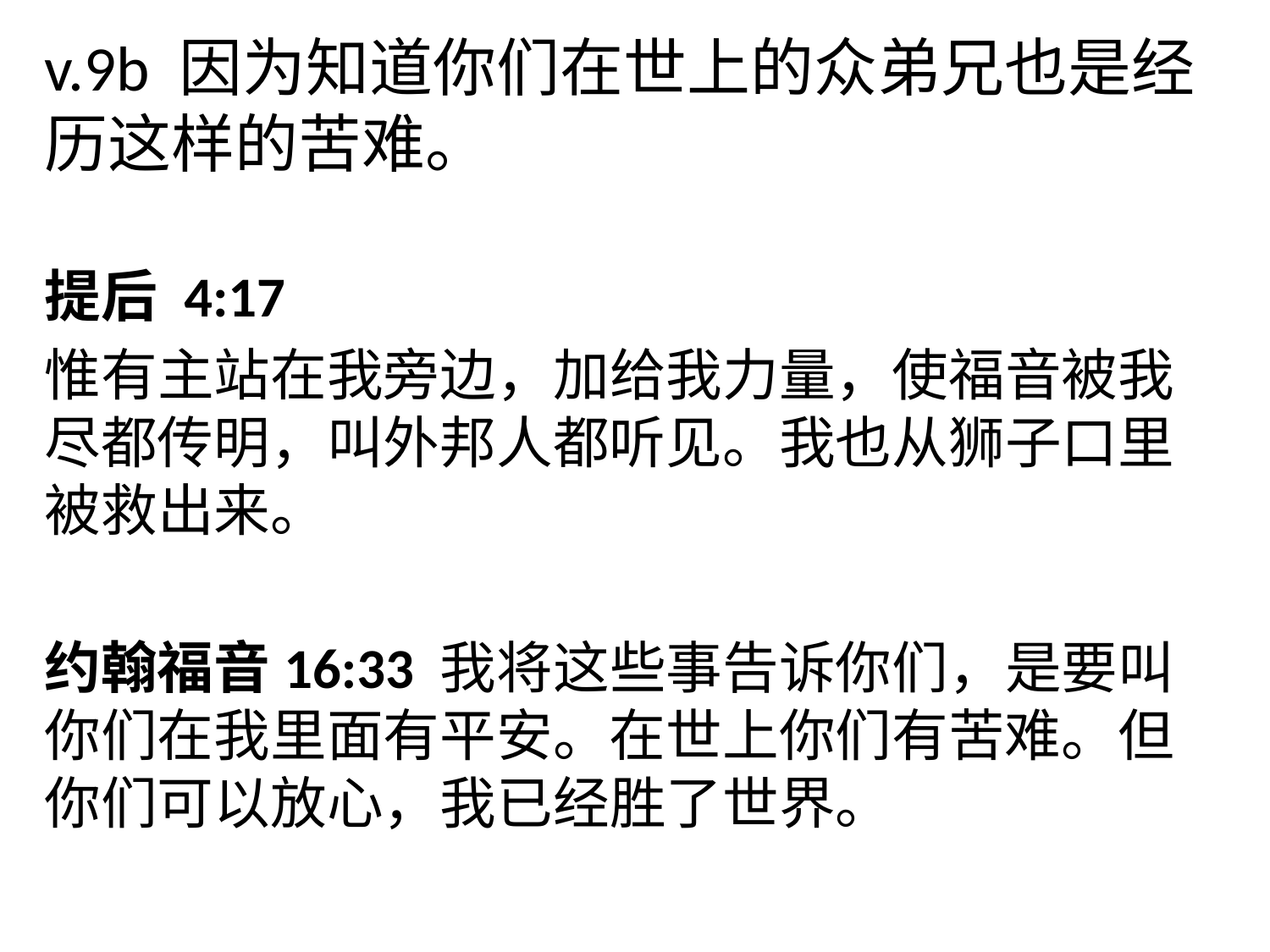

v.9b 因为知道你们在世上的众弟兄也是经历这样的苦难。

提后 4:17
惟有主站在我旁边，加给我力量，使福音被我尽都传明，叫外邦人都听见。我也从狮子口里被救出来。

约翰福音16:33 我将这些事告诉你们，是要叫你们在我里面有平安。在世上你们有苦难。但你们可以放心，我已经胜了世界。